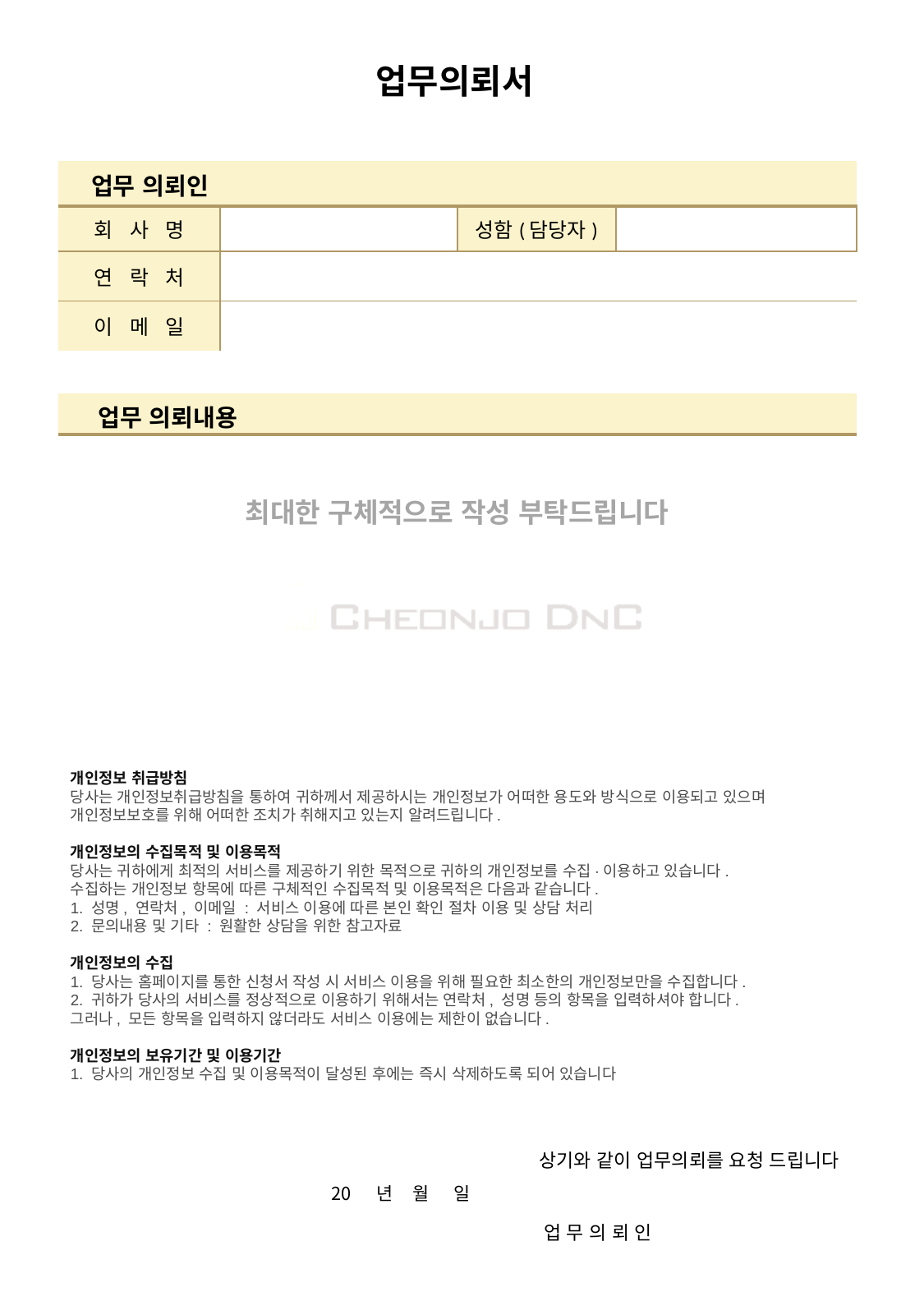

업무의뢰서
| 업무 의뢰인 |  |  |  |
| --- | --- | --- | --- |
| 회 사 명 |  | 성함(담당자) |  |
| 연 락 처 |  |  |  |
| 이 메 일 |  |  |  |
| 업무 의뢰내용 |
| --- |
| 최대한 구체적으로 작성 부탁드립니다 |
개인정보 취급방침
당사는 개인정보취급방침을 통하여 귀하께서 제공하시는 개인정보가 어떠한 용도와 방식으로 이용되고 있으며
개인정보보호를 위해 어떠한 조치가 취해지고 있는지 알려드립니다.
개인정보의 수집목적 및 이용목적
당사는 귀하에게 최적의 서비스를 제공하기 위한 목적으로 귀하의 개인정보를 수집·이용하고 있습니다.
수집하는 개인정보 항목에 따른 구체적인 수집목적 및 이용목적은 다음과 같습니다.
1. 성명, 연락처, 이메일 : 서비스 이용에 따른 본인 확인 절차 이용 및 상담 처리
2. 문의내용 및 기타 : 원활한 상담을 위한 참고자료
개인정보의 수집
1. 당사는 홈페이지를 통한 신청서 작성 시 서비스 이용을 위해 필요한 최소한의 개인정보만을 수집합니다.
2. 귀하가 당사의 서비스를 정상적으로 이용하기 위해서는 연락처, 성명 등의 항목을 입력하셔야 합니다.
그러나, 모든 항목을 입력하지 않더라도 서비스 이용에는 제한이 없습니다.
개인정보의 보유기간 및 이용기간
1. 당사의 개인정보 수집 및 이용목적이 달성된 후에는 즉시 삭제하도록 되어 있습니다
상기와 같이 업무의뢰를 요청 드립니다
  년    월     일
업 무 의 뢰 인